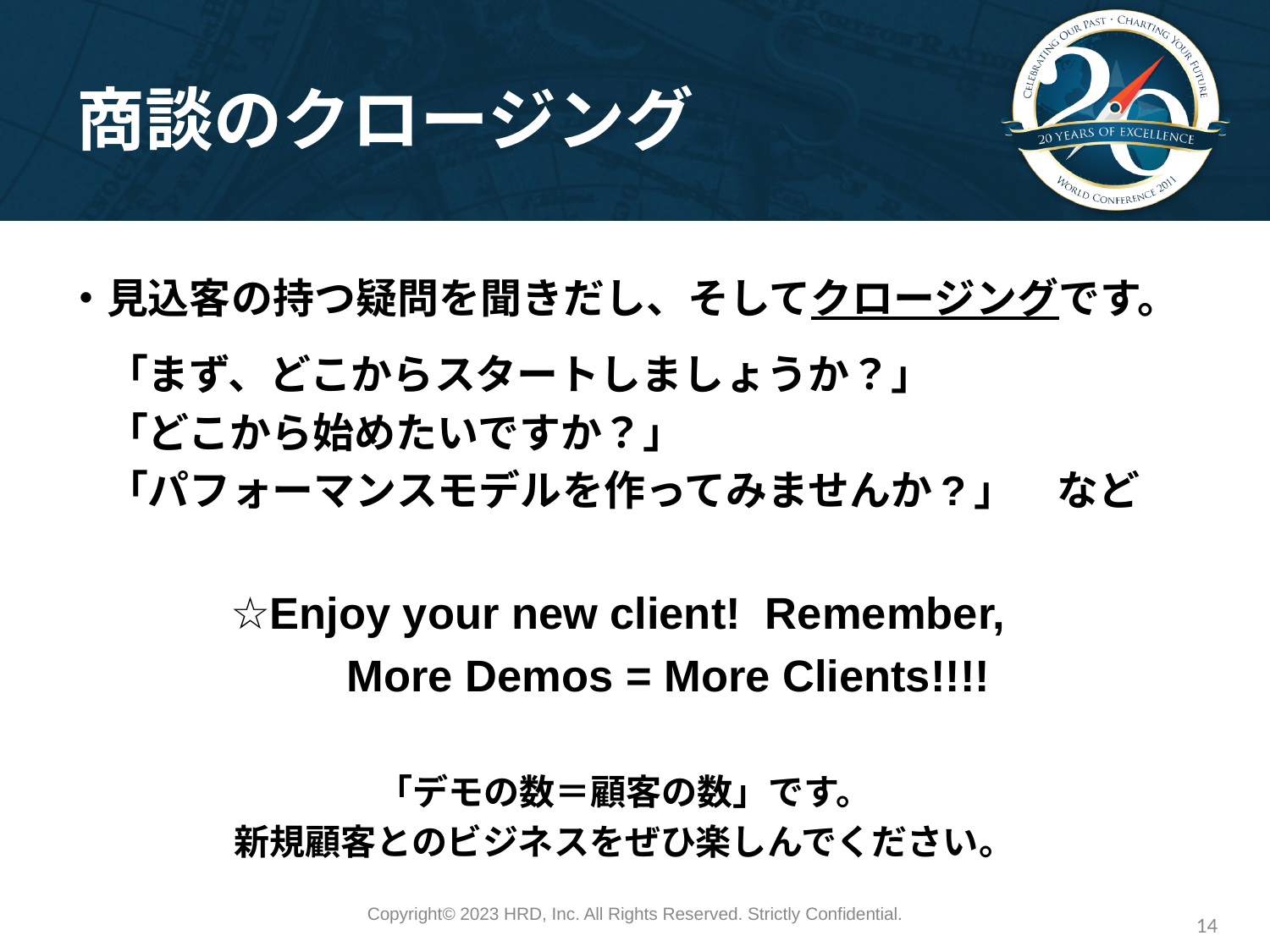

# 商談のクロージング
・見込客の持つ疑問を聞きだし、そしてクロージングです。

　「まず、どこからスタートしましょうか？」
　「どこから始めたいですか？」
　「パフォーマンスモデルを作ってみませんか?」　など

☆Enjoy your new client!  Remember,
　　　More Demos = More Clients!!!!

「デモの数＝顧客の数」です。
新規顧客とのビジネスをぜひ楽しんでください。
Copyright©️ 2023 HRD, Inc. All Rights Reserved. Strictly Confidential.
14